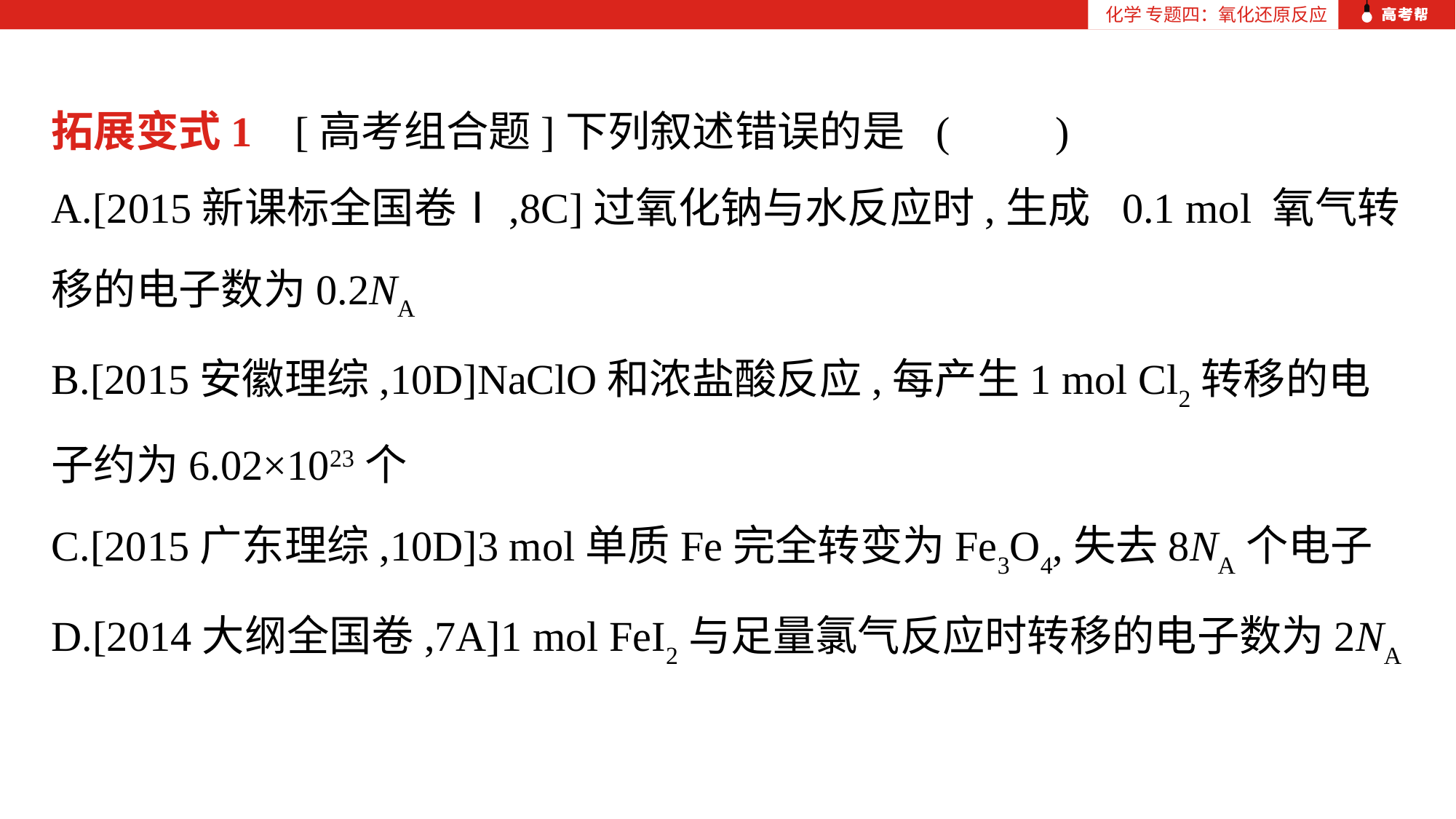

化学 专题四：氧化还原反应

拓展变式1    [高考组合题]下列叙述错误的是 (　　)
A.[2015新课标全国卷Ⅰ,8C]过氧化钠与水反应时,生成 0.1 mol 氧气转移的电子数为0.2NA
B.[2015安徽理综,10D]NaClO和浓盐酸反应,每产生1 mol Cl2转移的电子约为6.02×1023个
C.[2015广东理综,10D]3 mol单质Fe完全转变为Fe3O4,失去8NA个电子
D.[2014大纲全国卷,7A]1 mol FeI2与足量氯气反应时转移的电子数为2NA